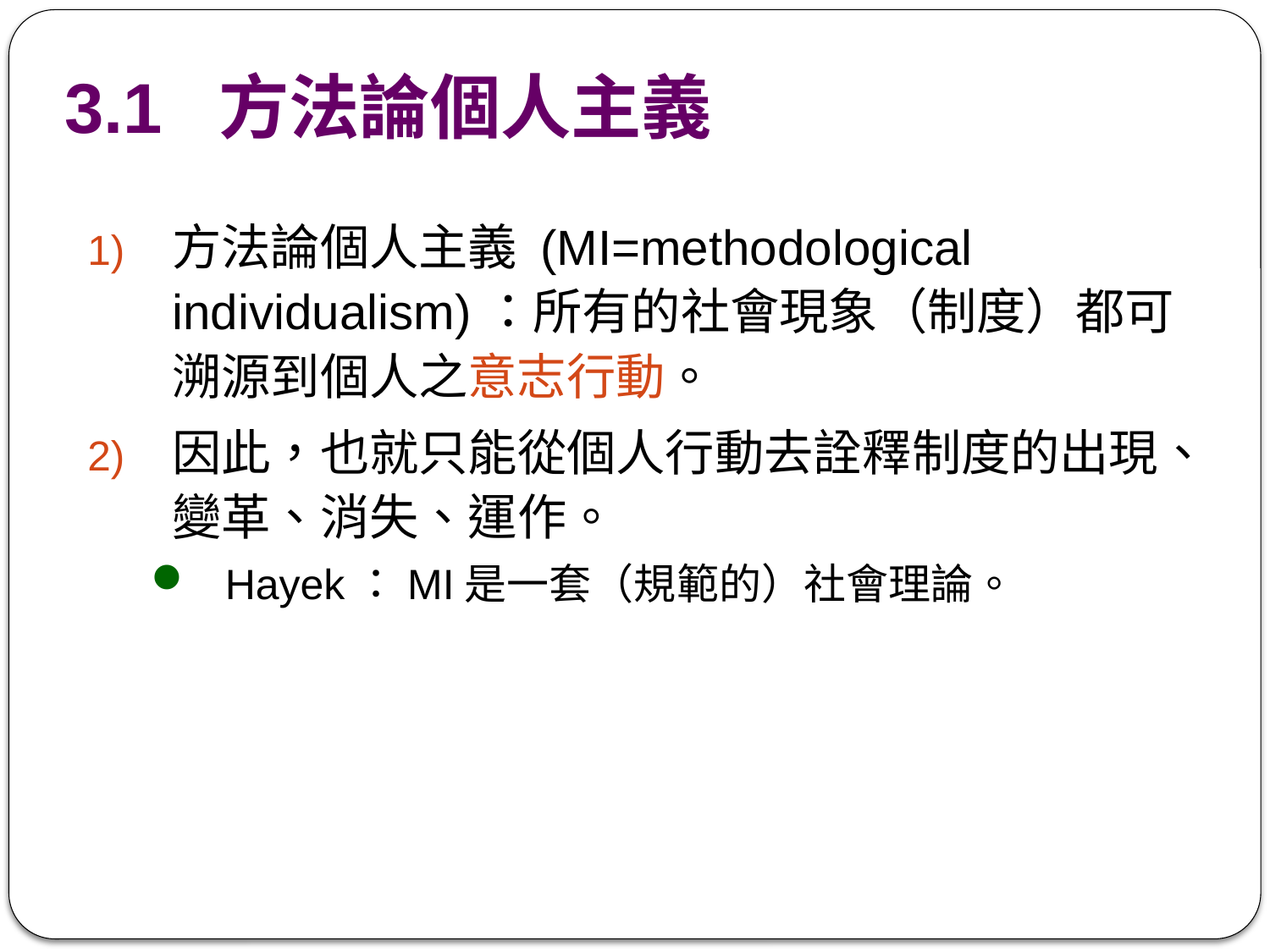

# 3.1  方法論個人主義
方法論個人主義 (MI=methodological individualism)：所有的社會現象（制度）都可溯源到個人之意志行動。
因此，也就只能從個人行動去詮釋制度的出現、變革、消失、運作。
Hayek：MI是一套（規範的）社會理論。
28